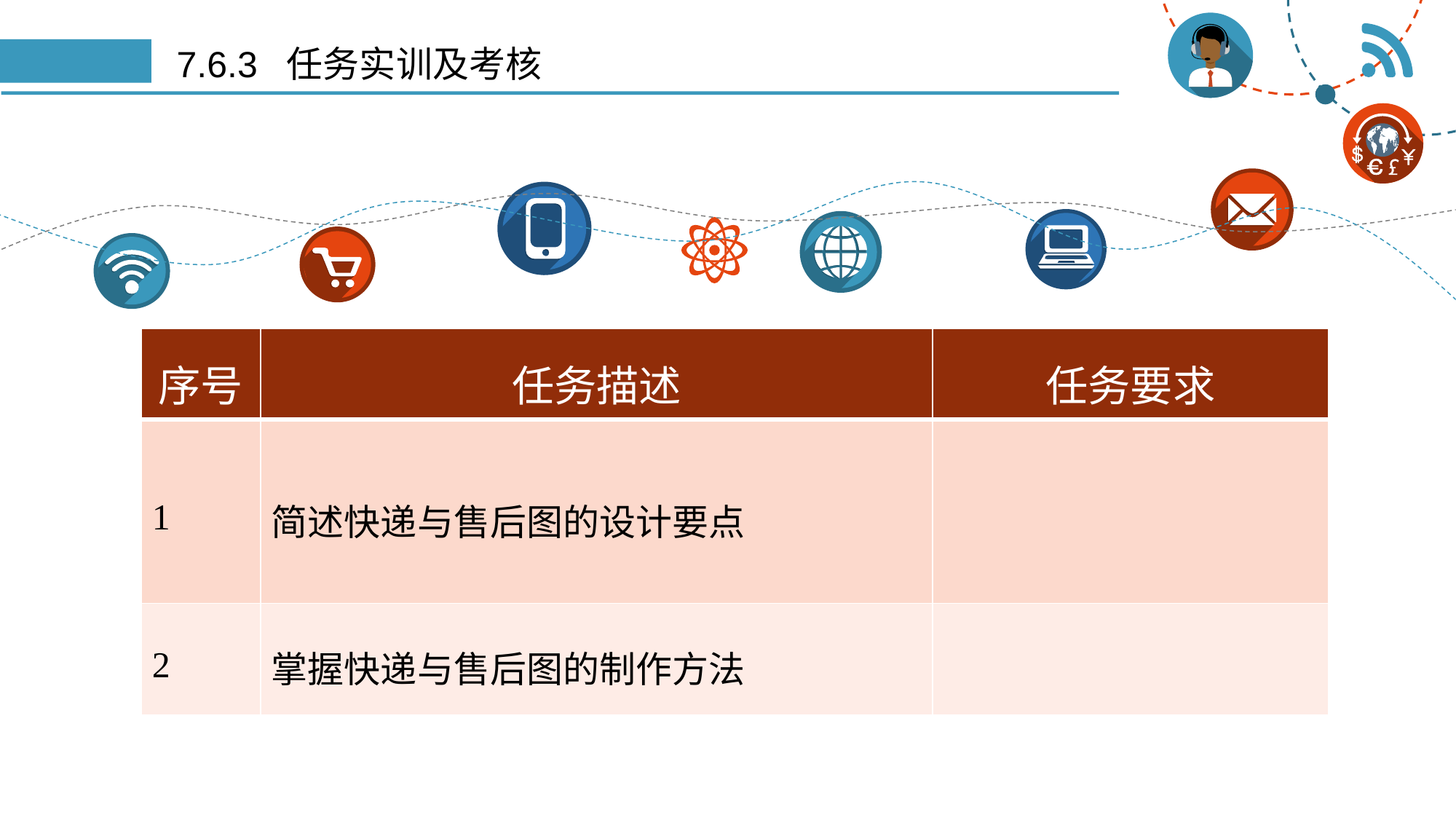

# 7.6.3  任务实训及考核

| 序号 | 任务描述 | 任务要求 |
| --- | --- | --- |
| 1 | 简述快递与售后图的设计要点 |  |
| 2 | 掌握快递与售后图的制作方法 |  |